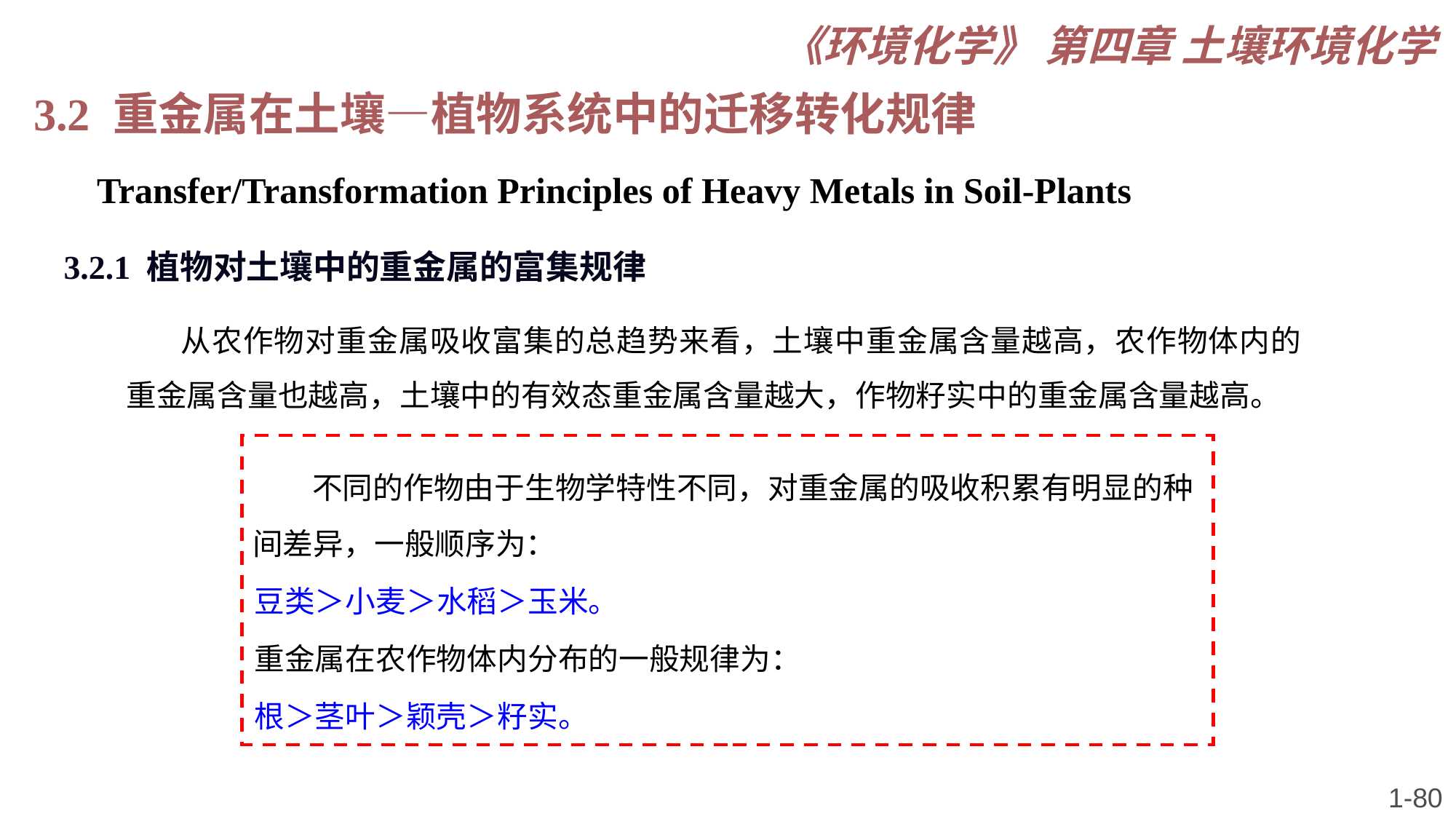

《环境化学》 第四章 土壤环境化学
3.2 重金属在土壤—植物系统中的迁移转化规律
      Transfer/Transformation Principles of Heavy Metals in Soil-Plants
3.2.1 植物对土壤中的重金属的富集规律
从农作物对重金属吸收富集的总趋势来看，土壤中重金属含量越高，农作物体内的重金属含量也越高，土壤中的有效态重金属含量越大，作物籽实中的重金属含量越高。
      不同的作物由于生物学特性不同，对重金属的吸收积累有明显的种间差异，一般顺序为：
豆类＞小麦＞水稻＞玉米。
重金属在农作物体内分布的一般规律为：
根＞茎叶＞颖壳＞籽实。
1-80